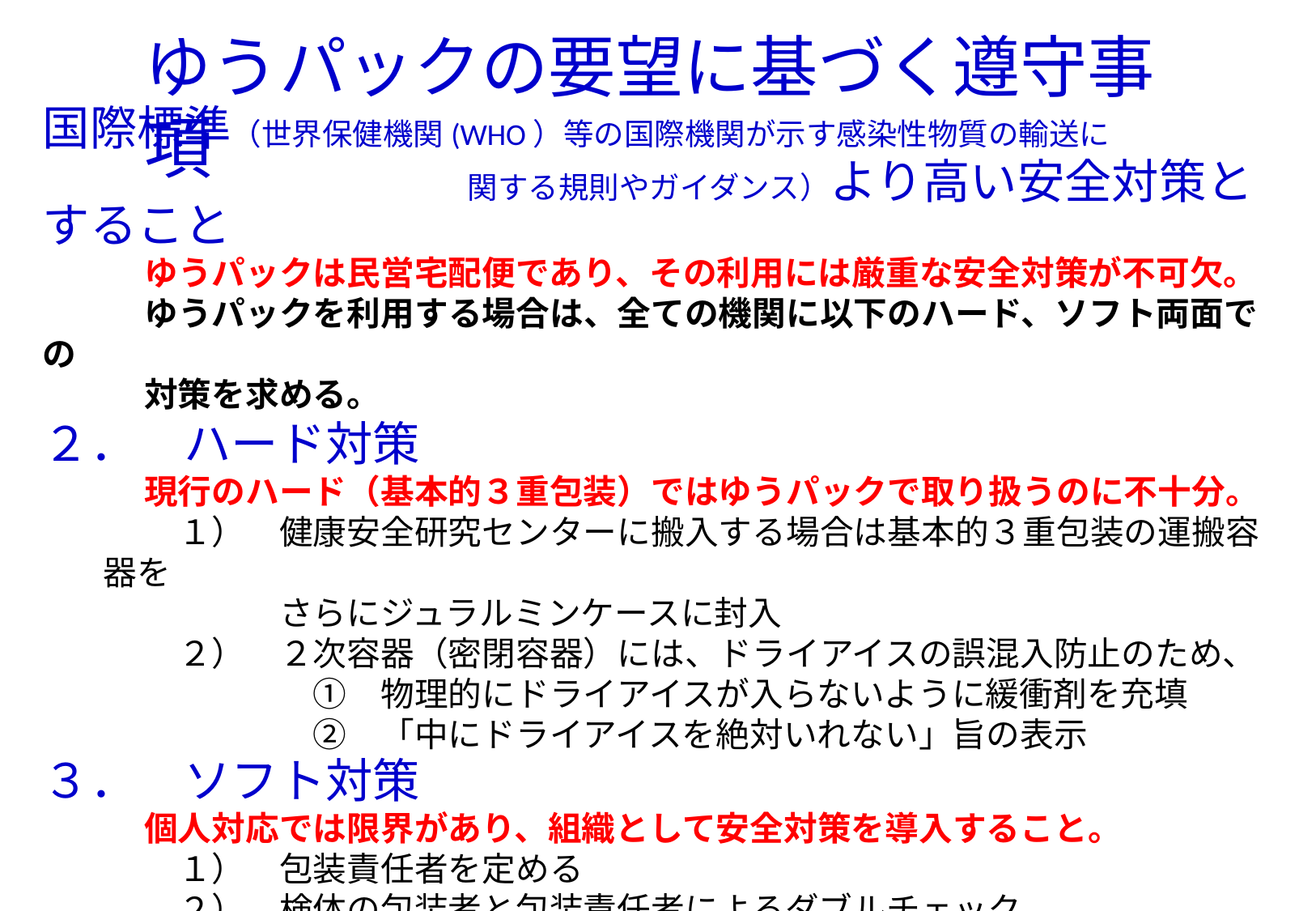

ゆうパックの要望に基づく遵守事項
国際標準（世界保健機関(WHO）等の国際機関が示す感染性物質の輸送に
　　　　　　　　　　　　　　関する規則やガイダンス）より高い安全対策とすること
　　　ゆうパックは民営宅配便であり、その利用には厳重な安全対策が不可欠。
　　　ゆうパックを利用する場合は、全ての機関に以下のハード、ソフト両面での
　　　対策を求める。
２．　ハード対策
　　　現行のハード（基本的３重包装）ではゆうパックで取り扱うのに不十分。
　　　　１）　健康安全研究センターに搬入する場合は基本的３重包装の運搬容器を
　　　　　　　さらにジュラルミンケースに封入
　　　　２）　２次容器（密閉容器）には、ドライアイスの誤混入防止のため、
　　　　　　　　①　物理的にドライアイスが入らないように緩衝剤を充填
　　　　　　　　②　「中にドライアイスを絶対いれない」旨の表示
３．　ソフト対策
　　　個人対応では限界があり、組織として安全対策を導入すること。
　　　　１）　包装責任者を定める
　　　　２）　検体の包装者と包装責任者によるダブルチェック
　　　　３）　包装物に、包装責任者による適正包装確認済みの表示
　　　　４）　定期的な教育訓練の実施